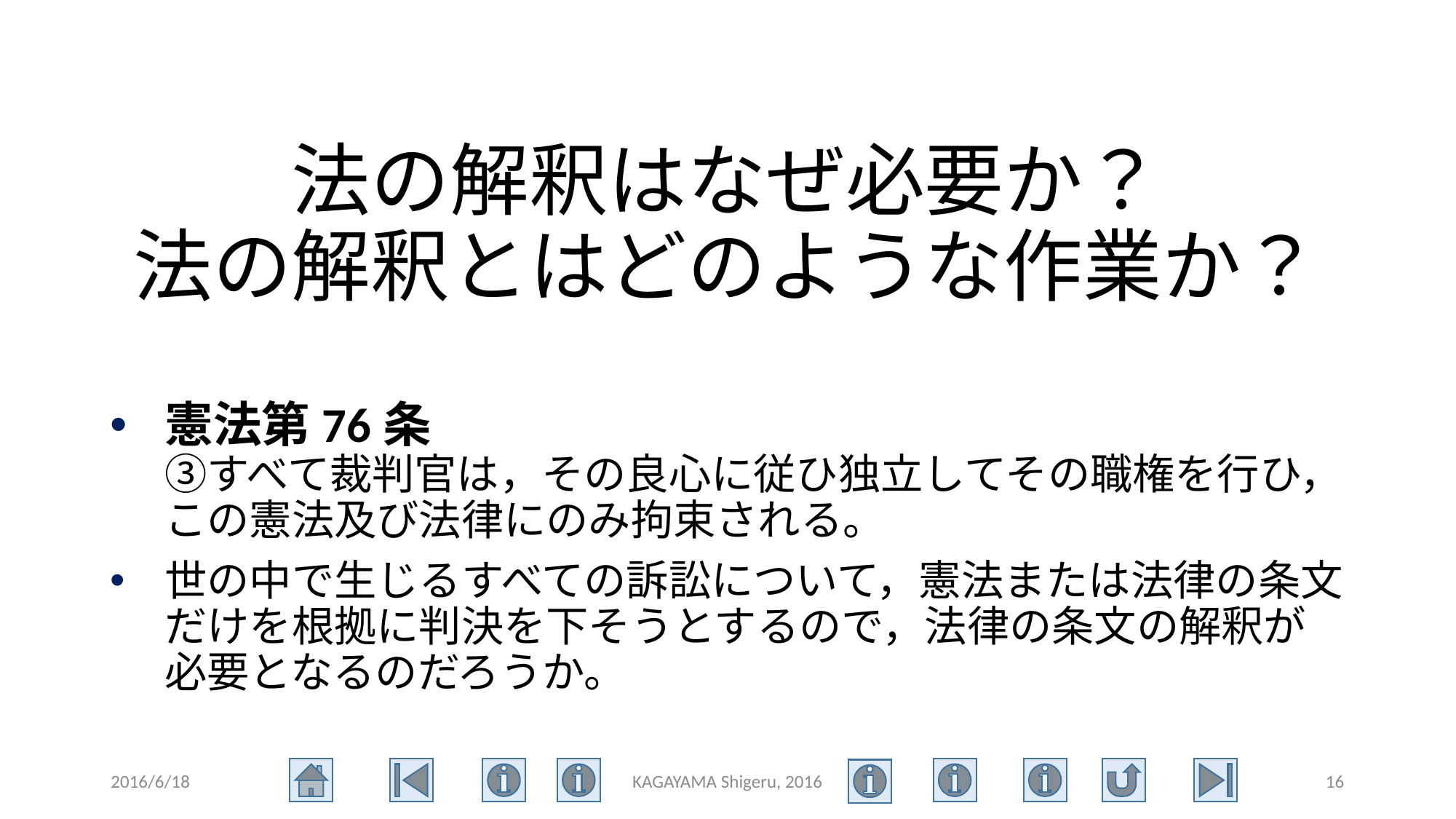

# 法の解釈はなぜ必要か？ 法の解釈とはどのような作業か？
憲法第76条
③すべて裁判官は，その良心に従ひ独立してその職権を行ひ，この憲法及び法律にのみ拘束される。
世の中で生じるすべての訴訟について，憲法または法律の条文だけを根拠に判決を下そうとするので，法律の条文の解釈が必要となるのだろうか。
2016/6/18
KAGAYAMA Shigeru, 2016
16